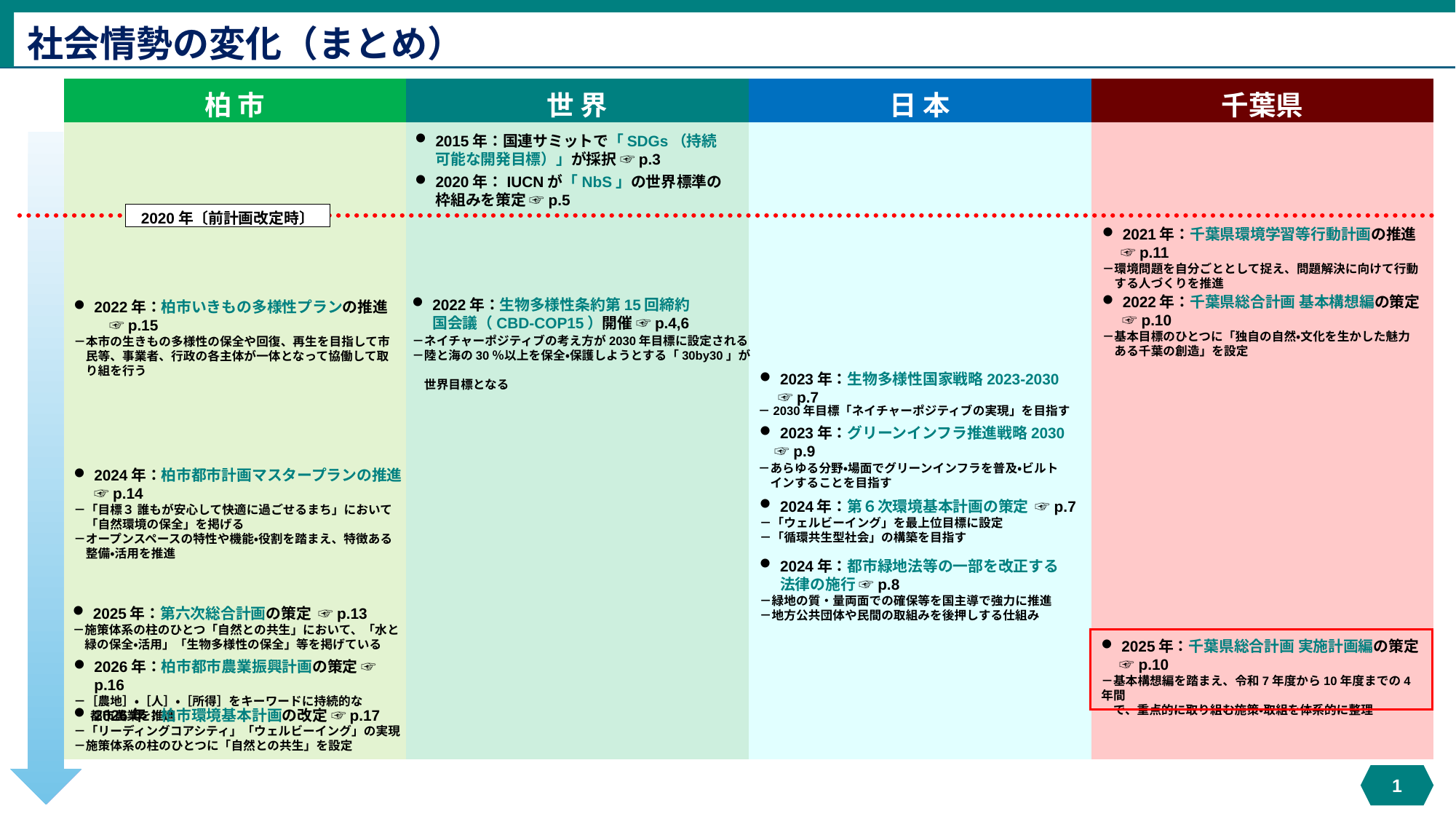

社会情勢の変化（まとめ）
| 柏 市 | 世 界 | 日 本 | 千葉県 |
| --- | --- | --- | --- |
|  |  |  |  |
2015年：国連サミットで「SDGs（持続可能な開発目標）」が採択 ☞p.3

2020年：IUCNが「NbS」の世界標準の枠組みを策定 ☞p.5
2020年〔前計画改定時〕
2021年：千葉県環境学習等行動計画の推進
　 ☞p.11
－環境問題を自分ごととして捉え、問題解決に向けて行動
　する人づくりを推進
2022年：千葉県総合計画 基本構想編の策定 ☞p.10
－基本目標のひとつに「独自の自然・文化を生かした魅力
　ある千葉の創造」を設定
2022年：生物多様性条約第15回締約国会議（CBD-COP15）開催 ☞p.4,6
2022年：柏市いきもの多様性プランの推進　☞p.15
－本市の生きもの多様性の保全や回復、再生を目指して市
　民等、事業者、行政の各主体が一体となって協働して取
　り組を行う
－ネイチャーポジティブの考え方が2030年目標に設定される
－陸と海の30％以上を保全・保護しようとする「30by30」が
　世界目標となる
2023年：生物多様性国家戦略2023-2030
　 ☞p.7

－2030年目標「ネイチャーポジティブの実現」を目指す
2023年：グリーンインフラ推進戦略2030
　☞p.9
－あらゆる分野・場面でグリーンインフラを普及・ビルト
　インすることを目指す
2024年：柏市都市計画マスタープランの推進☞p.14
－「目標３ 誰もが安心して快適に過ごせるまち」において
　「自然環境の保全」を掲げる
－オープンスペースの特性や機能・役割を踏まえ、特徴ある
　整備・活用を推進
2024年：第６次環境基本計画の策定  ☞p.7
－「ウェルビーイング」を最上位目標に設定
－「循環共生型社会」の構築を目指す
2024年：都市緑地法等の一部を改正する法律の施行 ☞p.8
－緑地の質・量両面での確保等を国主導で強力に推進
－地方公共団体や民間の取組みを後押しする仕組み
2025年：第六次総合計画の策定  ☞p.13
－施策体系の柱のひとつ「自然との共生」において、「水と
　緑の保全・活用」「生物多様性の保全」等を掲げている

2025年：千葉県総合計画 実施計画編の策定
　 ☞p.10
－基本構想編を踏まえ、令和7年度から10年度までの4年間
　で、重点的に取り組む施策・取組を体系的に整理
2026年：柏市都市農業振興計画の策定 ☞p.16
－［農地］・［人］・［所得］をキーワードに持続的な
     都市農業を推進
2026年：柏市環境基本計画の改定 ☞p.17
－「リーディングコアシティ」「ウェルビーイング」の実現
－施策体系の柱のひとつに「自然との共生」を設定
1